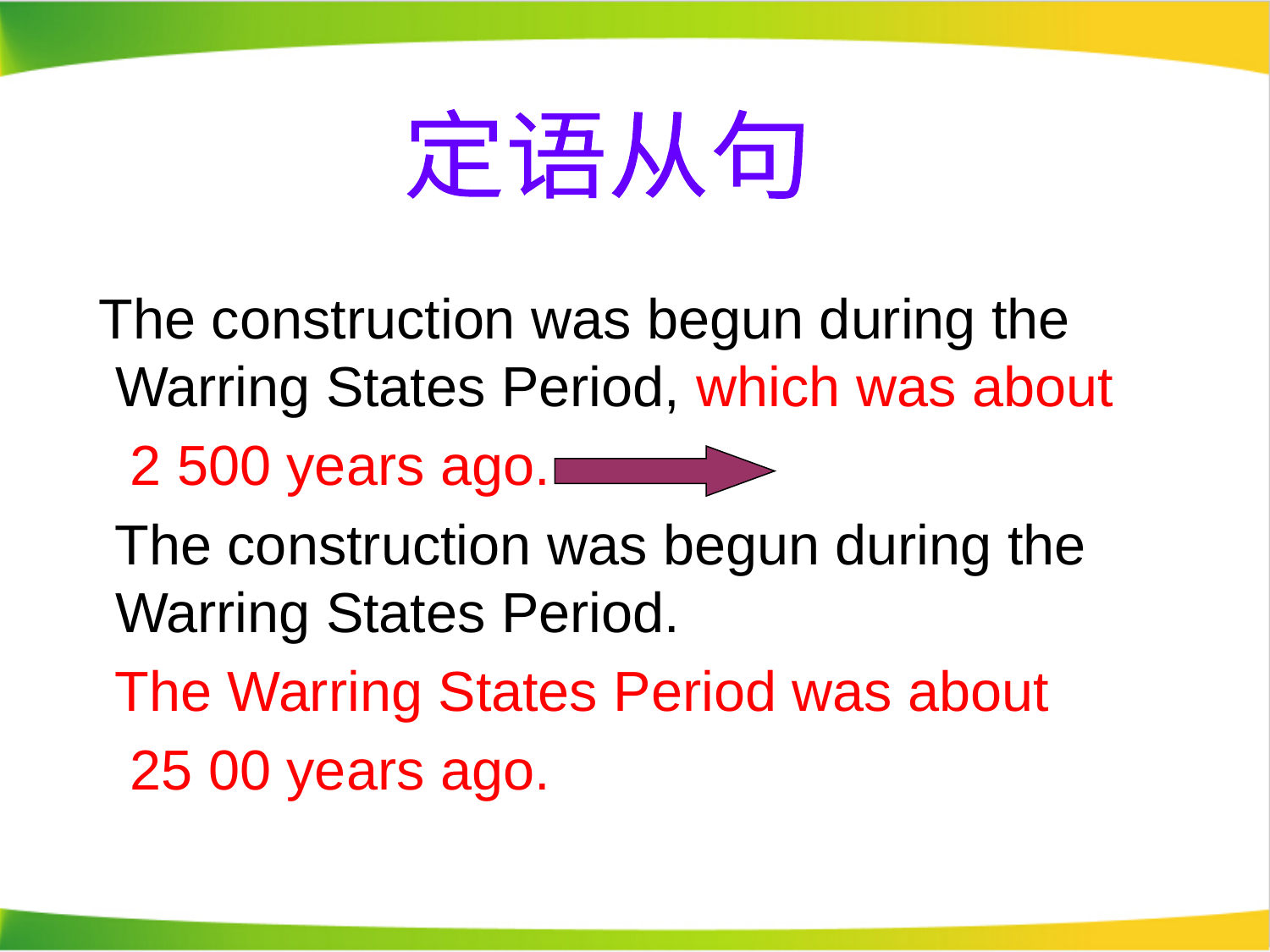

定语从句
  The construction was begun during the Warring States Period, which was about
    2 500 years ago.
   The construction was begun during the Warring States Period.
   The Warring States Period was about
    25 00 years ago.